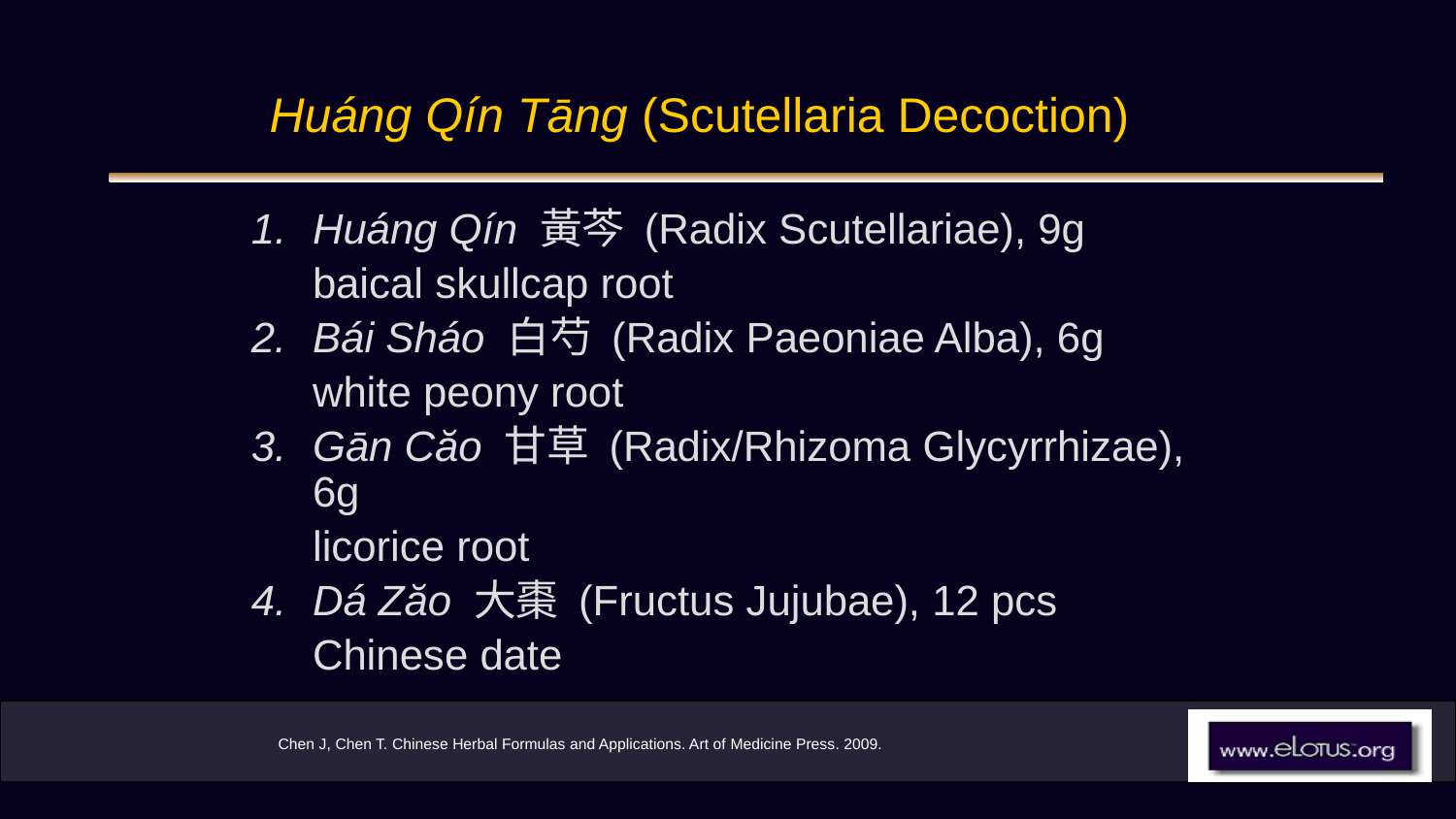

# Huáng Qín Tāng (Scutellaria Decoction)
Huáng Qín 黃芩 (Radix Scutellariae), 9g
	baical skullcap root
2. 	Bái Sháo 白芍 (Radix Paeoniae Alba), 6g
	white peony root
Gān Căo 甘草 (Radix/Rhizoma Glycyrrhizae), 6g
	licorice root
Dá Zăo 大棗 (Fructus Jujubae), 12 pcs
	Chinese date
Chen J, Chen T. Chinese Herbal Formulas and Applications. Art of Medicine Press. 2009.